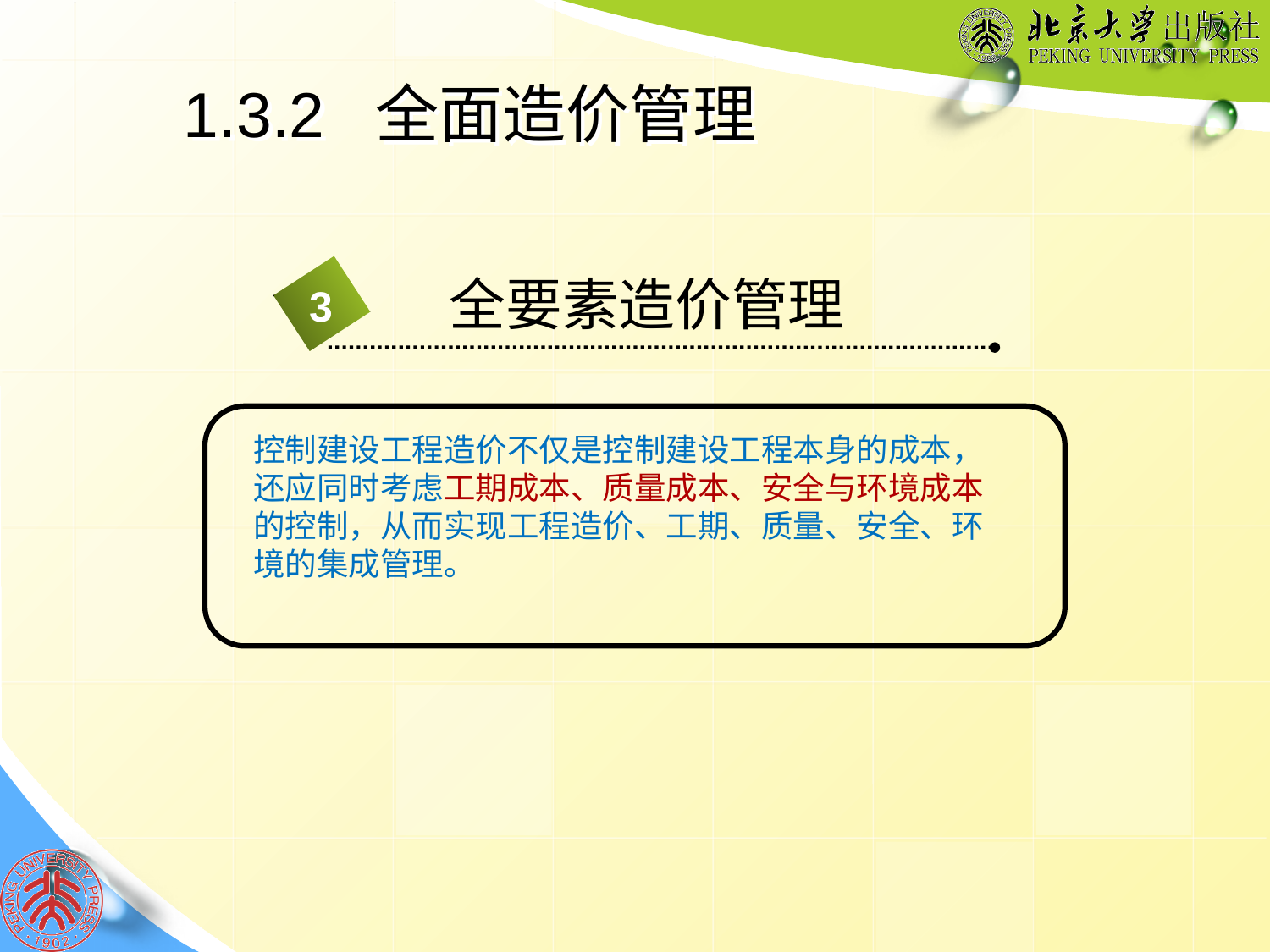

# 1.3.2  全面造价管理
全要素造价管理

3

控制建设工程造价不仅是控制建设工程本身的成本，还应同时考虑工期成本、质量成本、安全与环境成本的控制，从而实现工程造价、工期、质量、安全、环境的集成管理。